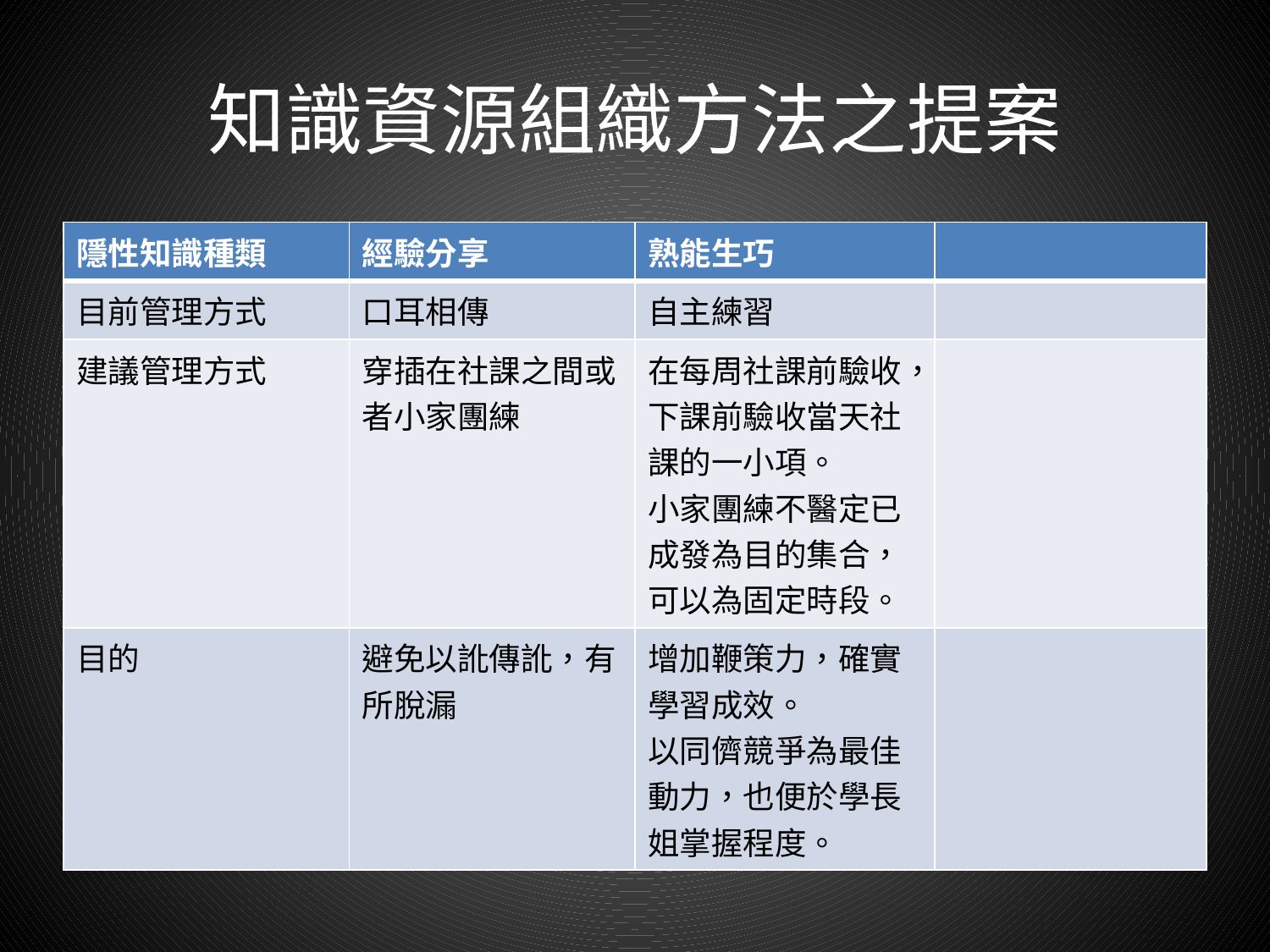

# 知識資源組織方法之提案
| 隱性知識種類 | 經驗分享 | 熟能生巧 |  |
| --- | --- | --- | --- |
| 目前管理方式 | 口耳相傳 | 自主練習 |  |
| 建議管理方式 | 穿插在社課之間或者小家團練 | 在每周社課前驗收，下課前驗收當天社課的一小項。 小家團練不醫定已成發為目的集合，可以為固定時段。 |  |
| 目的 | 避免以訛傳訛，有所脫漏 | 增加鞭策力，確實學習成效。 以同儕競爭為最佳動力，也便於學長姐掌握程度。 |  |